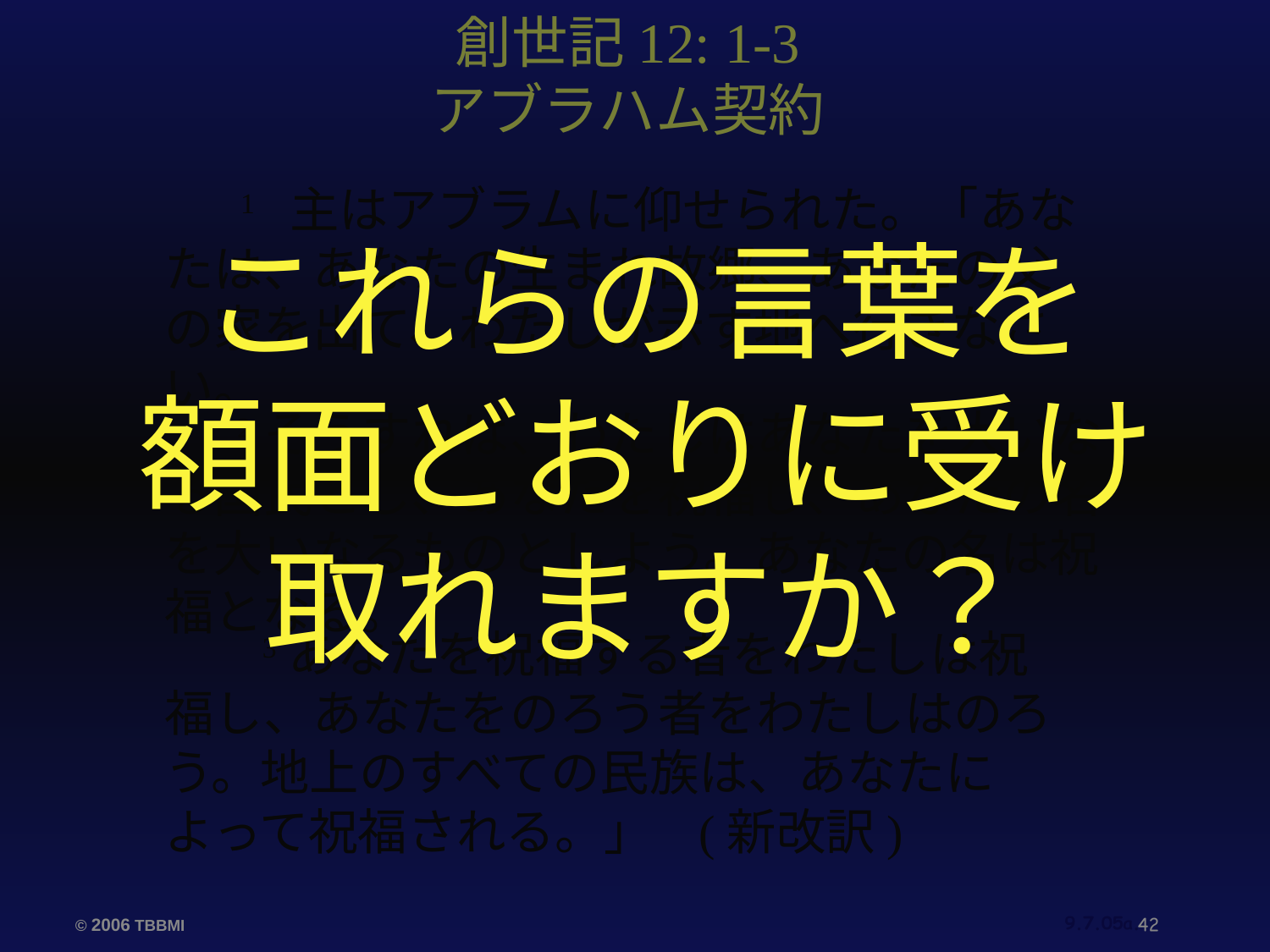

創世記12: 1-3
アブラハム契約

	 1  主はアブラムに仰せられた。「あなたは、あなたの生まれ故郷、あなたの父の家を出て、わたしが示す地へ行きなさい。
これらの言葉を
額面どおりに受け取れますか？
	 2そうすれば、わたしはあなたを大いなる国民とし、あなたを祝福し、あなたの名を大いなるものとしよう。あなたの名は祝福となる。
　　　3あなたを祝福する者をわたしは祝福し、あなたをのろう者をわたしはのろう。地上のすべての民族は、あなたによって祝福される。」   (新改訳)
42